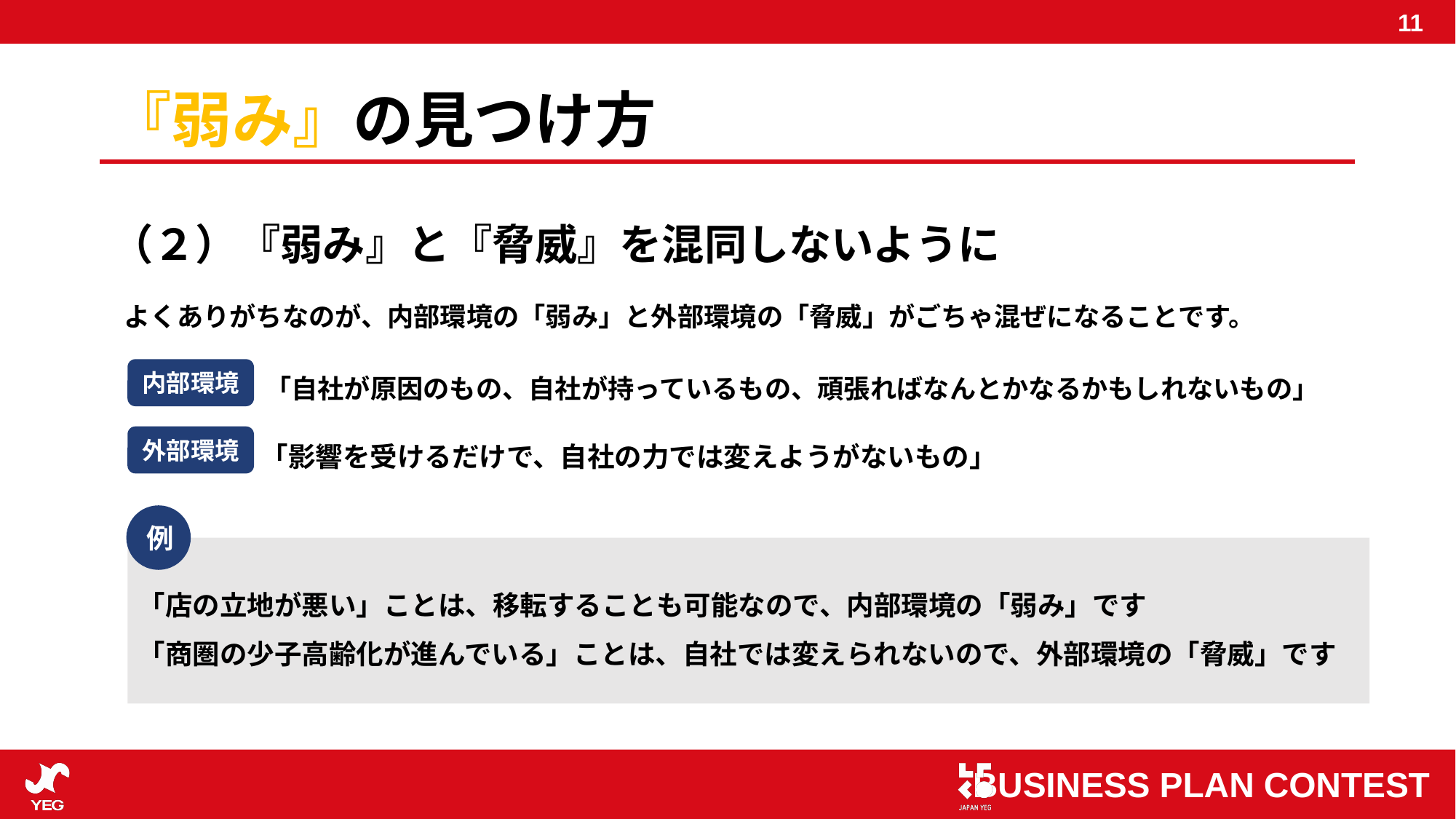

# 『弱み』の見つけ方
（２）『弱み』と『脅威』を混同しないように
よくありがちなのが、内部環境の「弱み」と外部環境の「脅威」がごちゃ混ぜになることです。
「自社が原因のもの、自社が持っているもの、頑張ればなんとかなるかもしれないもの」
内部環境
「影響を受けるだけで、自社の力では変えようがないもの」
外部環境
例
「店の立地が悪い」ことは、移転することも可能なので、内部環境の「弱み」です
「商圏の少子高齢化が進んでいる」ことは、自社では変えられないので、外部環境の「脅威」です